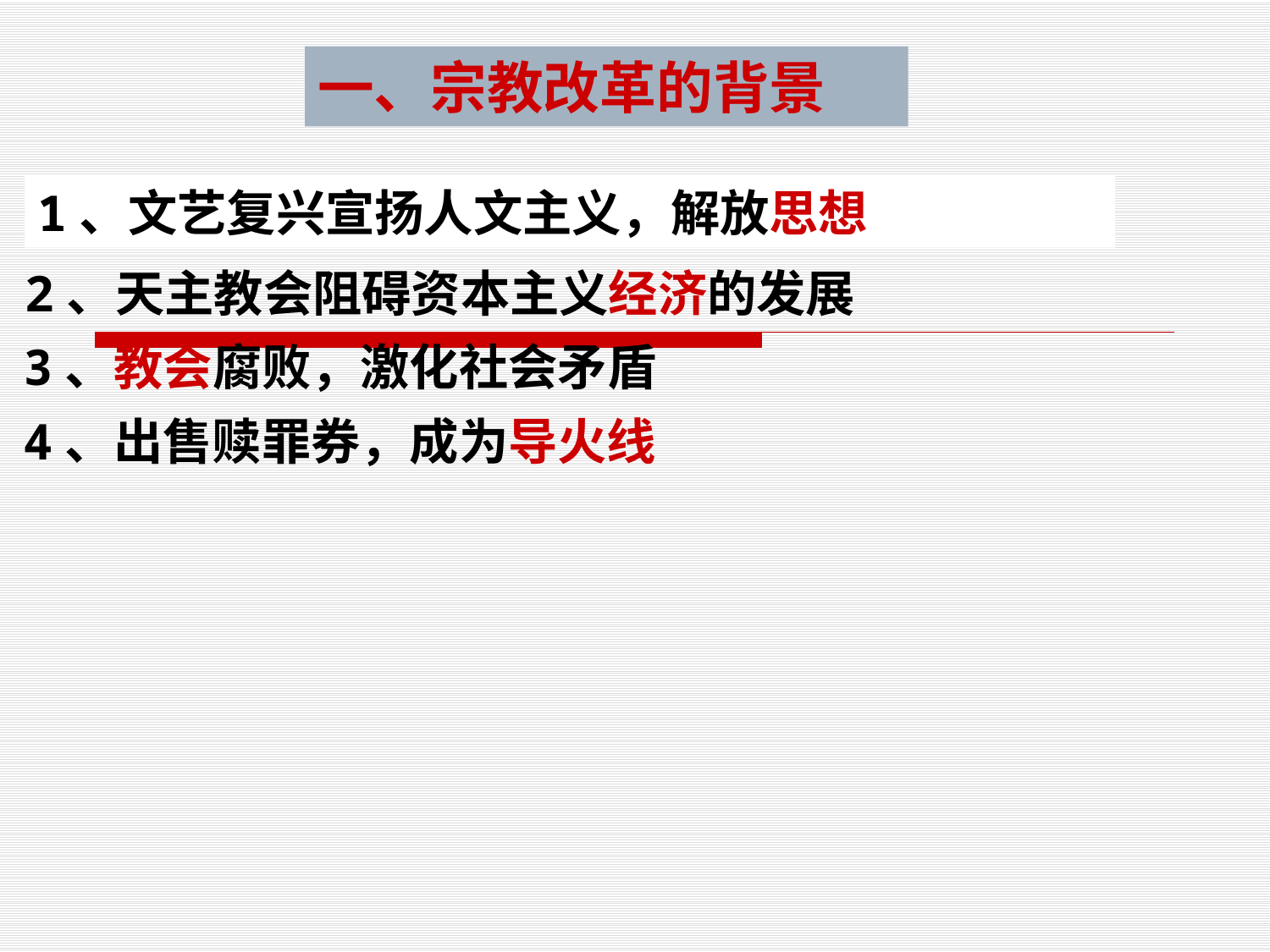

一、宗教改革的背景
1、文艺复兴宣扬人文主义，解放思想
2、天主教会阻碍资本主义经济的发展
3、教会腐败，激化社会矛盾
4、出售赎罪券，成为导火线